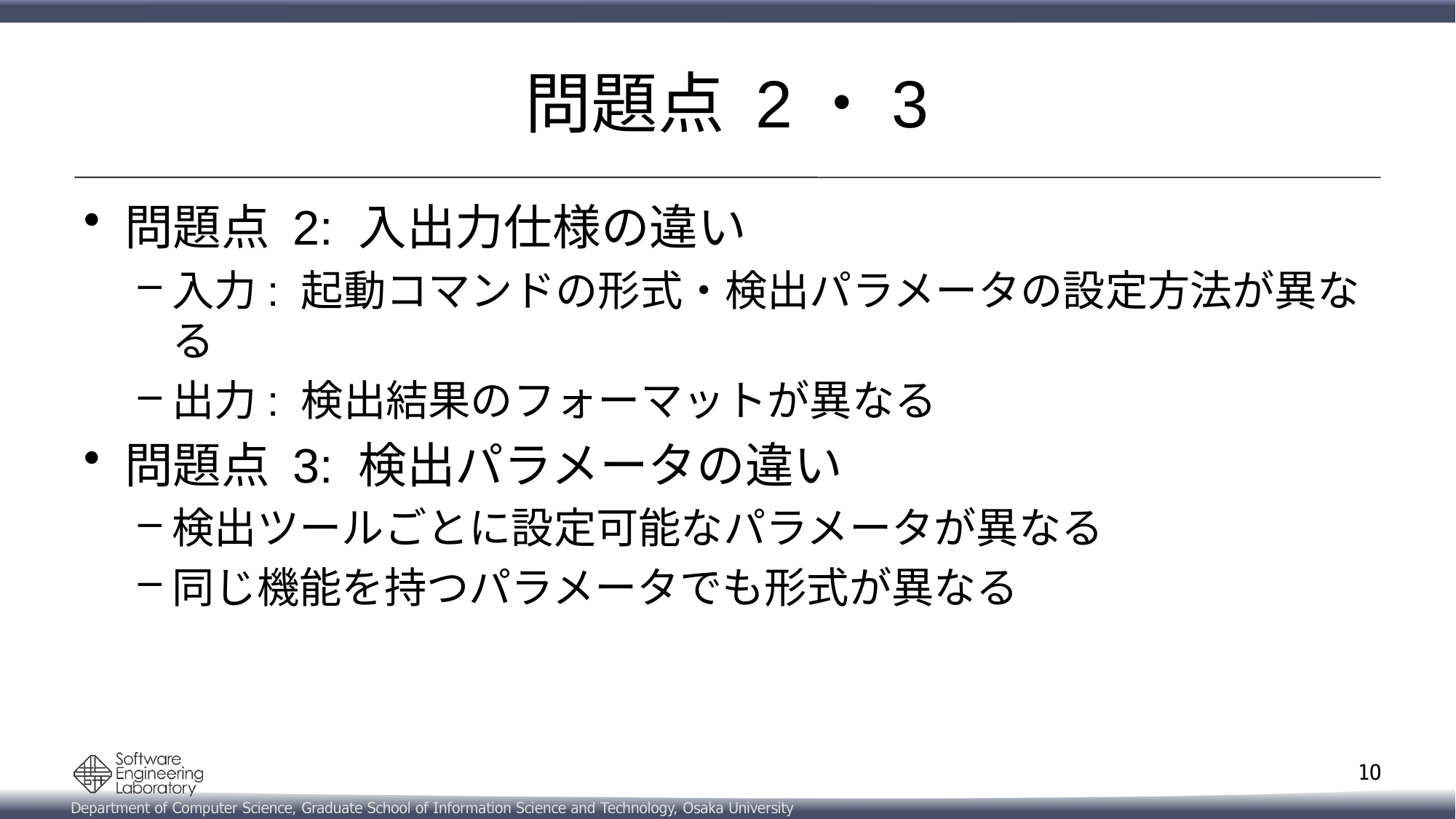

# 問題点 2・3
問題点 2: 入出力仕様の違い
入力: 起動コマンドの形式・検出パラメータの設定方法が異なる
出力: 検出結果のフォーマットが異なる
問題点 3: 検出パラメータの違い
検出ツールごとに設定可能なパラメータが異なる
同じ機能を持つパラメータでも形式が異なる
10